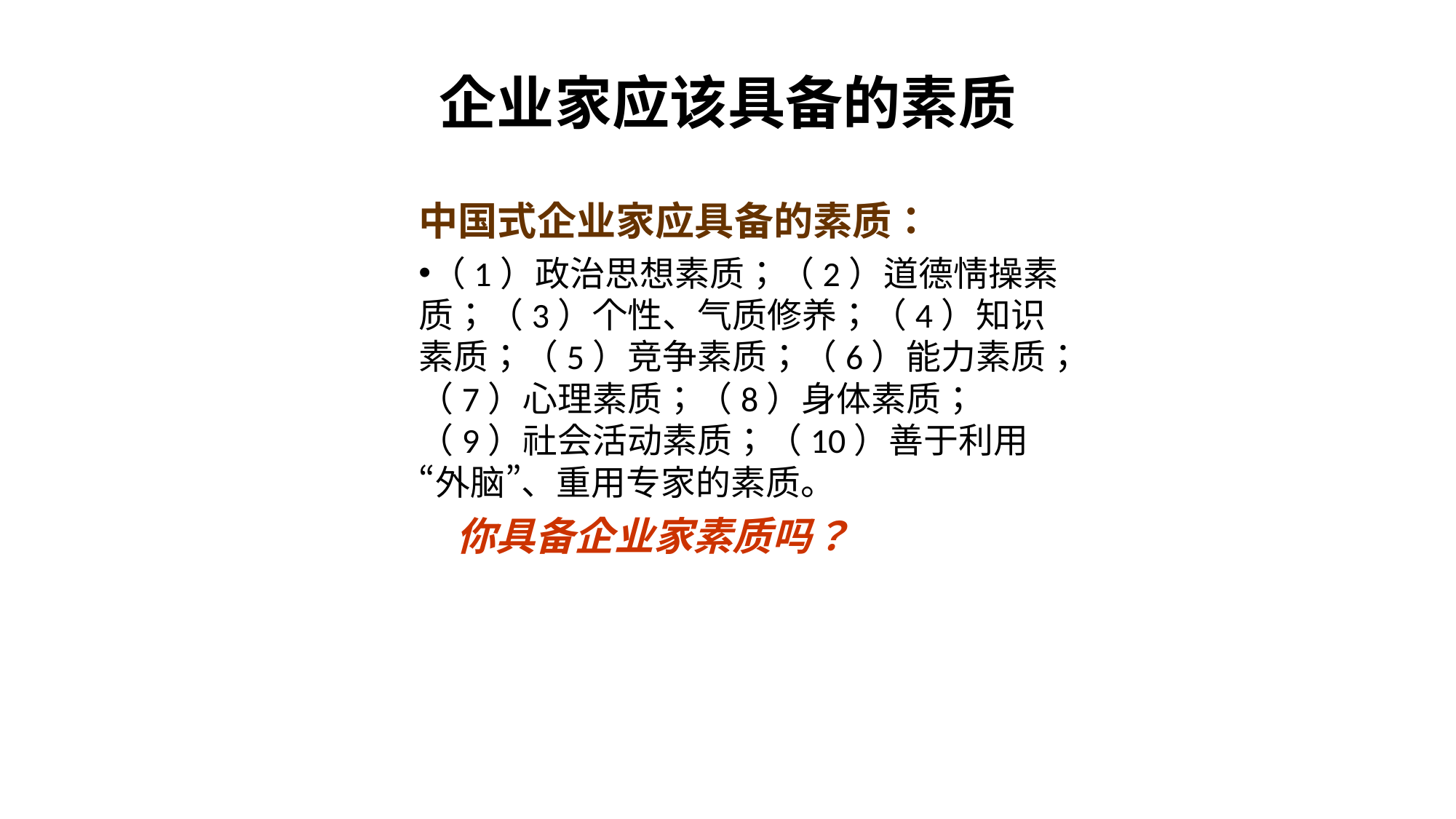

企业家应该具备的素质
中国式企业家应具备的素质：
（1）政治思想素质；（2）道德情操素质；（3）个性、气质修养；（4）知识素质；（5）竞争素质；（6）能力素质；（7）心理素质；（8）身体素质；（9）社会活动素质；（10）善于利用“外脑”、重用专家的素质。
   你具备企业家素质吗？